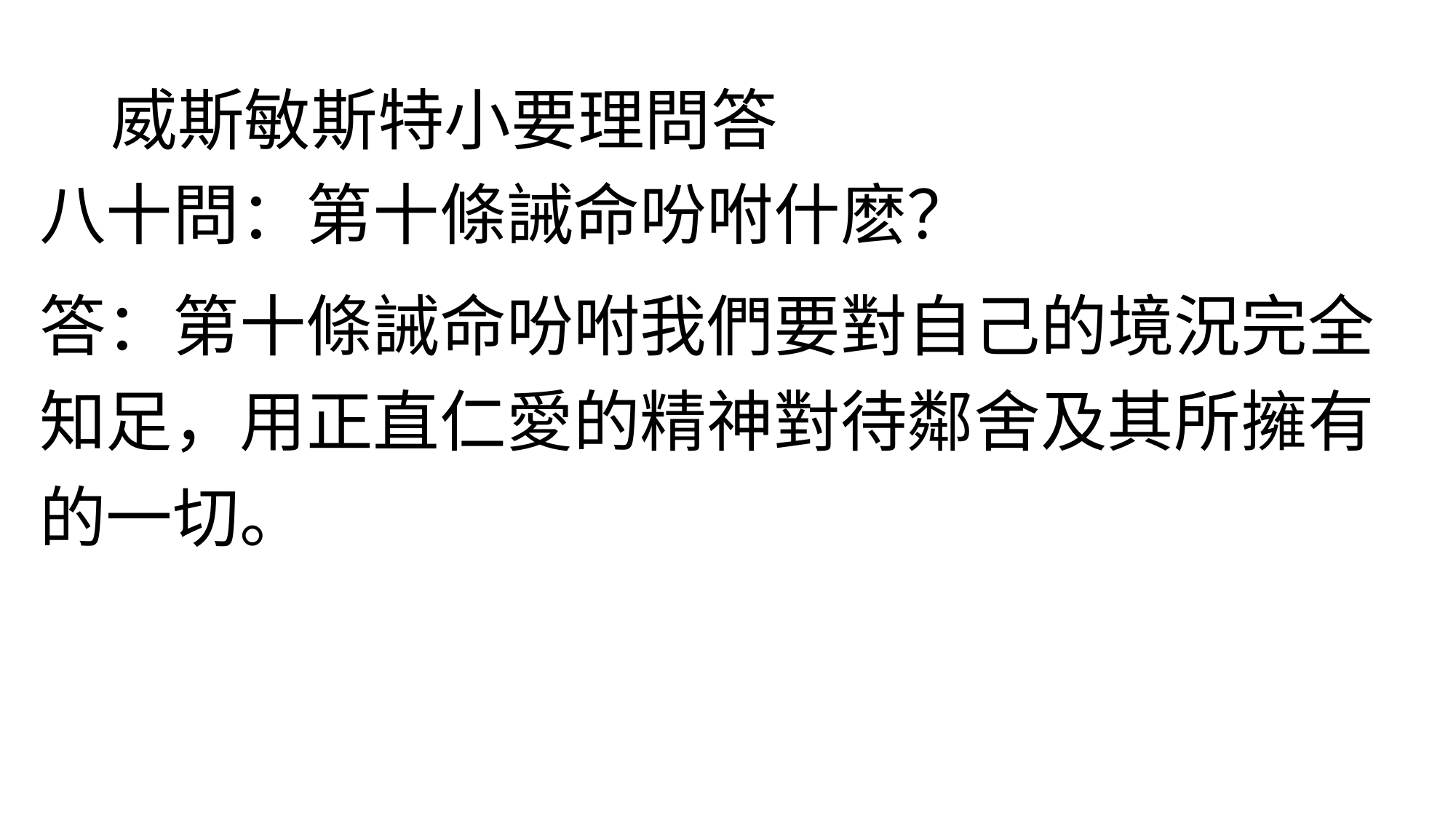

# 威斯敏斯特小要理問答
八十問：第十條誡命吩咐什麽？
答：第十條誡命吩咐我們要對自己的境況完全知足，用正直仁愛的精神對待鄰舍及其所擁有的一切。